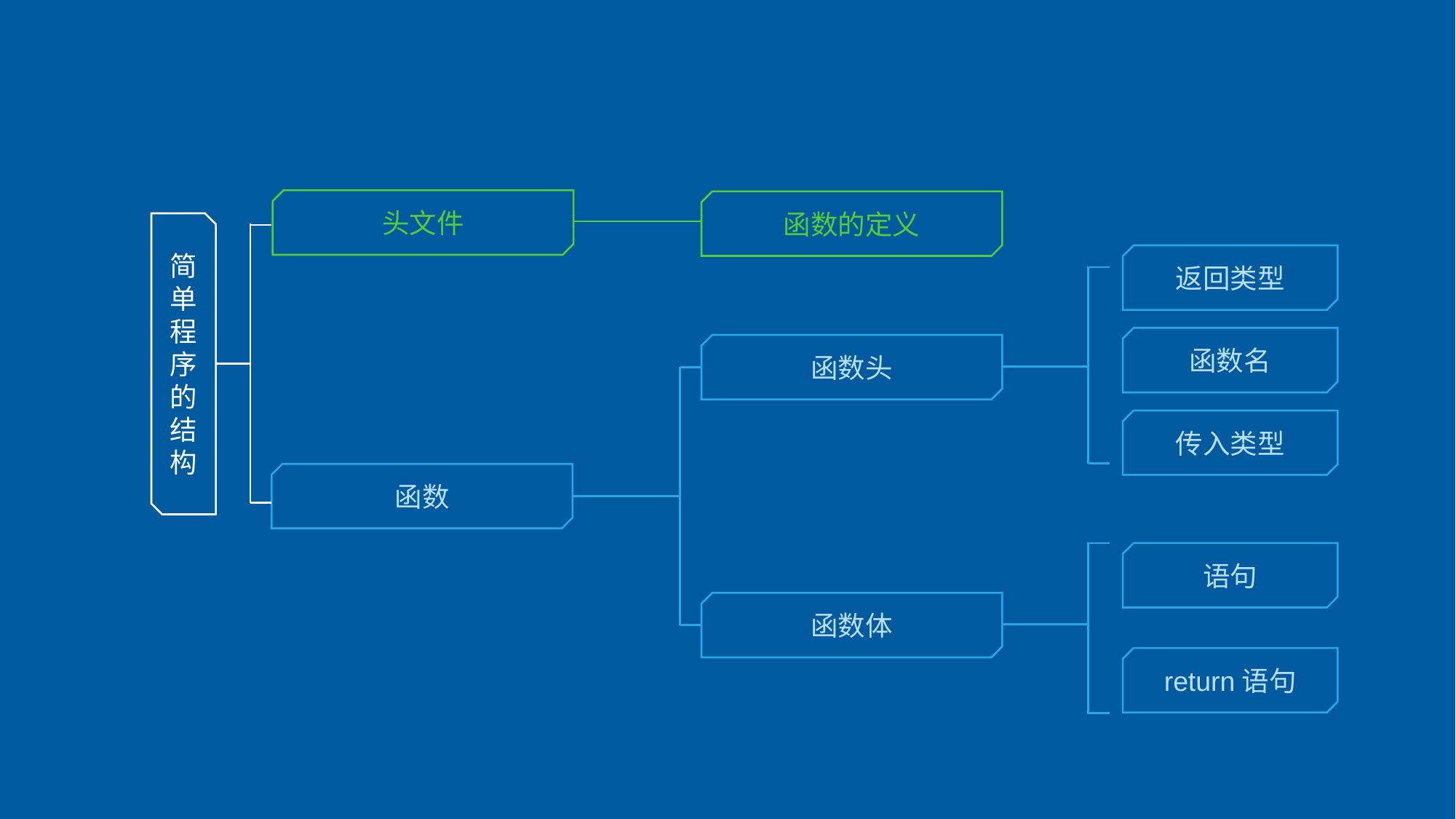

头文件
函数的定义
返回类型
函数名
简单程序的结构
函数头
传入类型
函数
语句
函数体
return语句